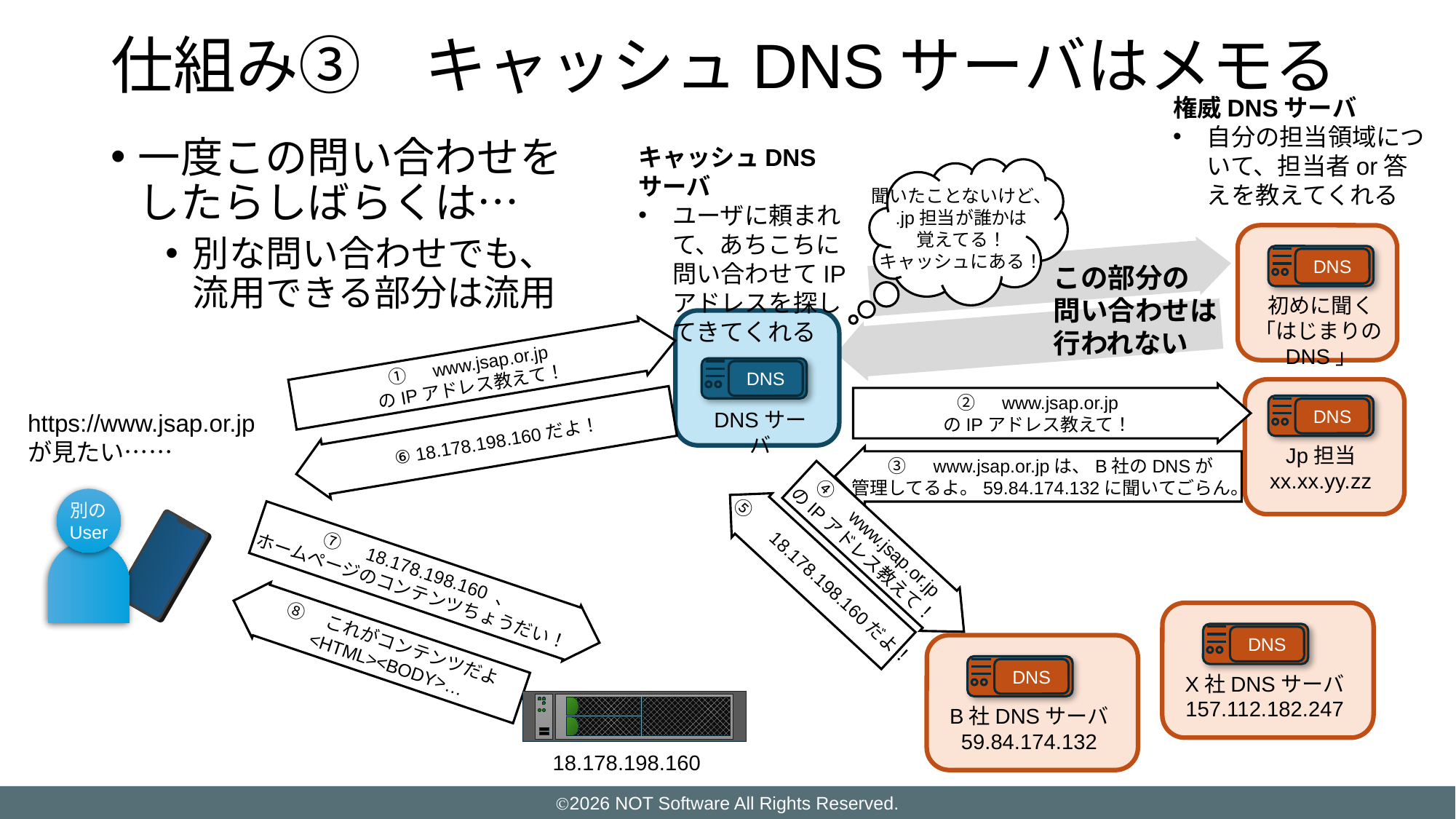

# 仕組み③　キャッシュDNSサーバはメモる
権威DNSサーバ
自分の担当領域について、担当者or答えを教えてくれる
一度この問い合わせを
したらしばらくは…
別な問い合わせでも、
流用できる部分は流用
キャッシュDNSサーバ
ユーザに頼まれて、あちこちに問い合わせてIPアドレスを探してきてくれる
聞いたことないけど、
.jp担当が誰かは
覚えてる！
キャッシュにある！

DNS

この部分の
問い合わせは
行われない
初めに聞く
「はじまりのDNS」

①　www.jsap.or.jp
のIPアドレス教えて！

DNS

②　www.jsap.or.jp
のIPアドレス教えて！

DNS

DNSサーバ
https://www.jsap.or.jp
が見たい……
⑥ 18.178.198.160だよ！
Jp担当
xx.xx.yy.zz
③　www.jsap.or.jpは、B社のDNSが
管理してるよ。59.84.174.132に聞いてごらん。
別の
User

④　www.jsap.or.jp
のIPアドレス教えて！
⑤　 18.178.198.160だよ！
⑦　18.178.198.160 、
ホームページのコンテンツちょうだい！

⑧　これがコンテンツだよ
<HTML><BODY>…

DNS

DNS

X社DNSサーバ
157.112.182.247

B社DNSサーバ
59.84.174.132
18.178.198.160